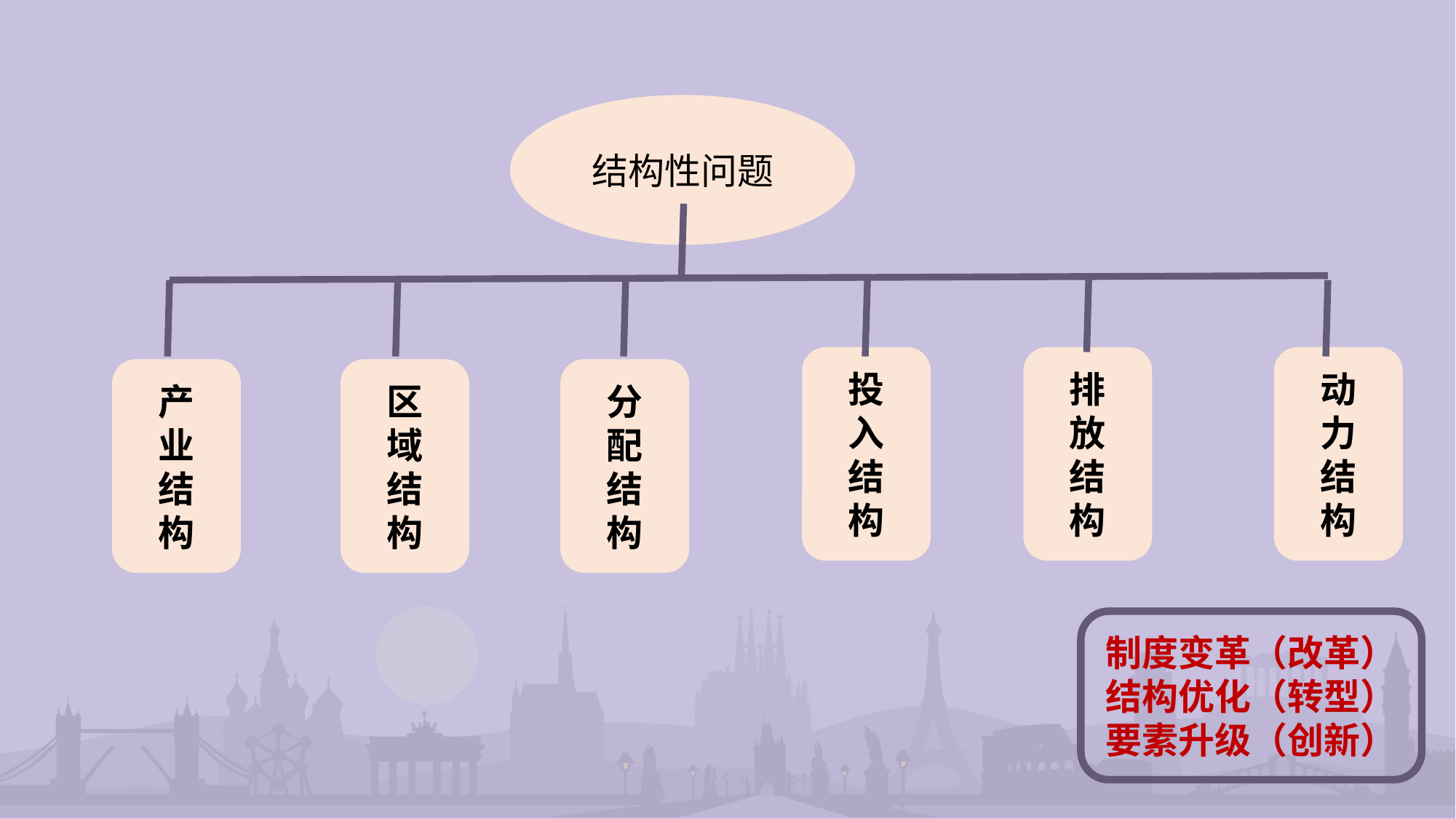

结构性问题
投
入
结
构
排
放
结
构
动
力
结
构
产
业
结
构
区
域
结
构
分
配
结
构

制度变革（改革）
结构优化（转型）
要素升级（创新）